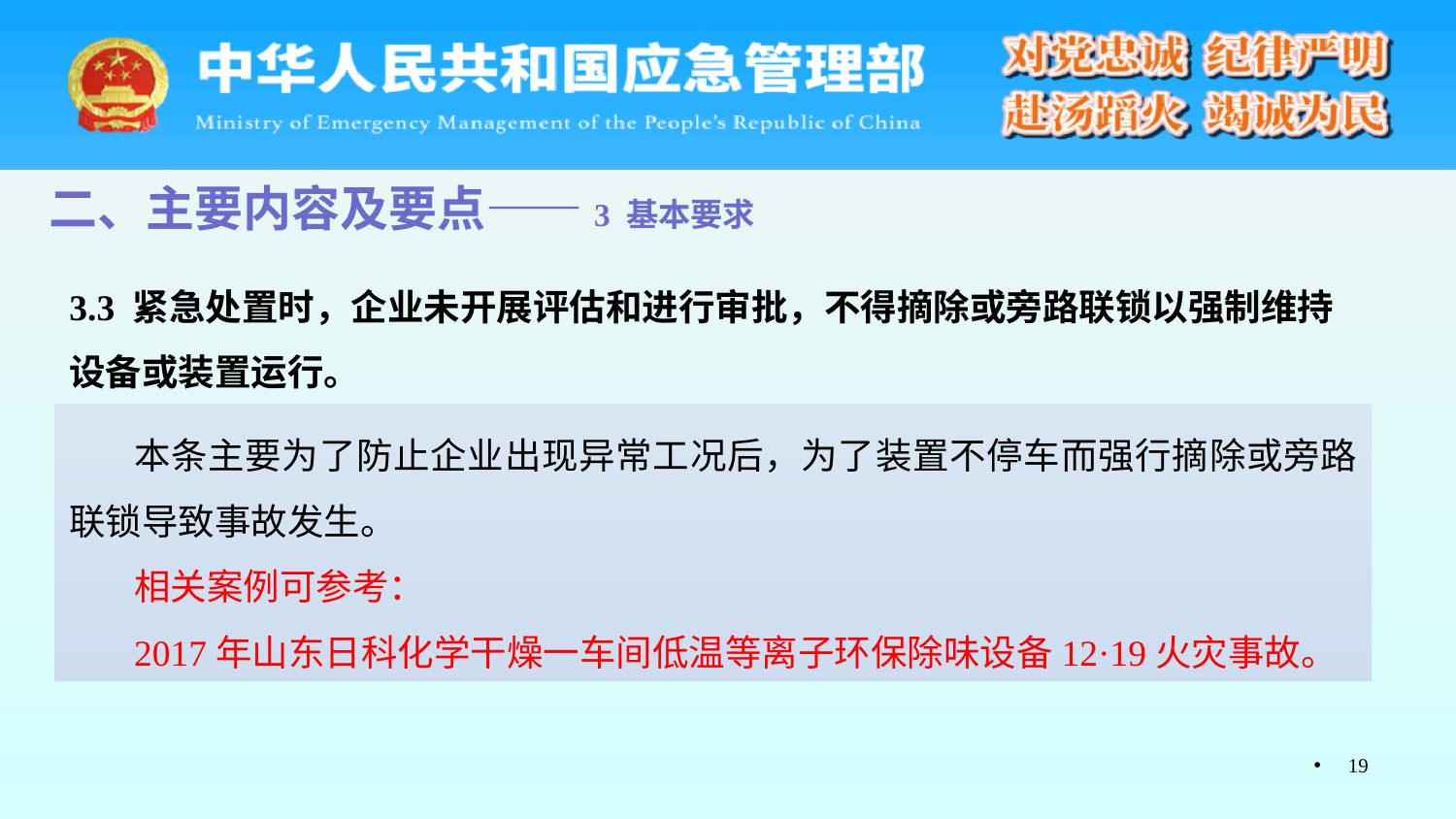

二、主要内容及要点——3 基本要求
3.3 紧急处置时，企业未开展评估和进行审批，不得摘除或旁路联锁以强制维持设备或装置运行。
本条主要为了防止企业出现异常工况后，为了装置不停车而强行摘除或旁路联锁导致事故发生。
相关案例可参考：
2017年山东日科化学干燥一车间低温等离子环保除味设备12·19火灾事故。
19